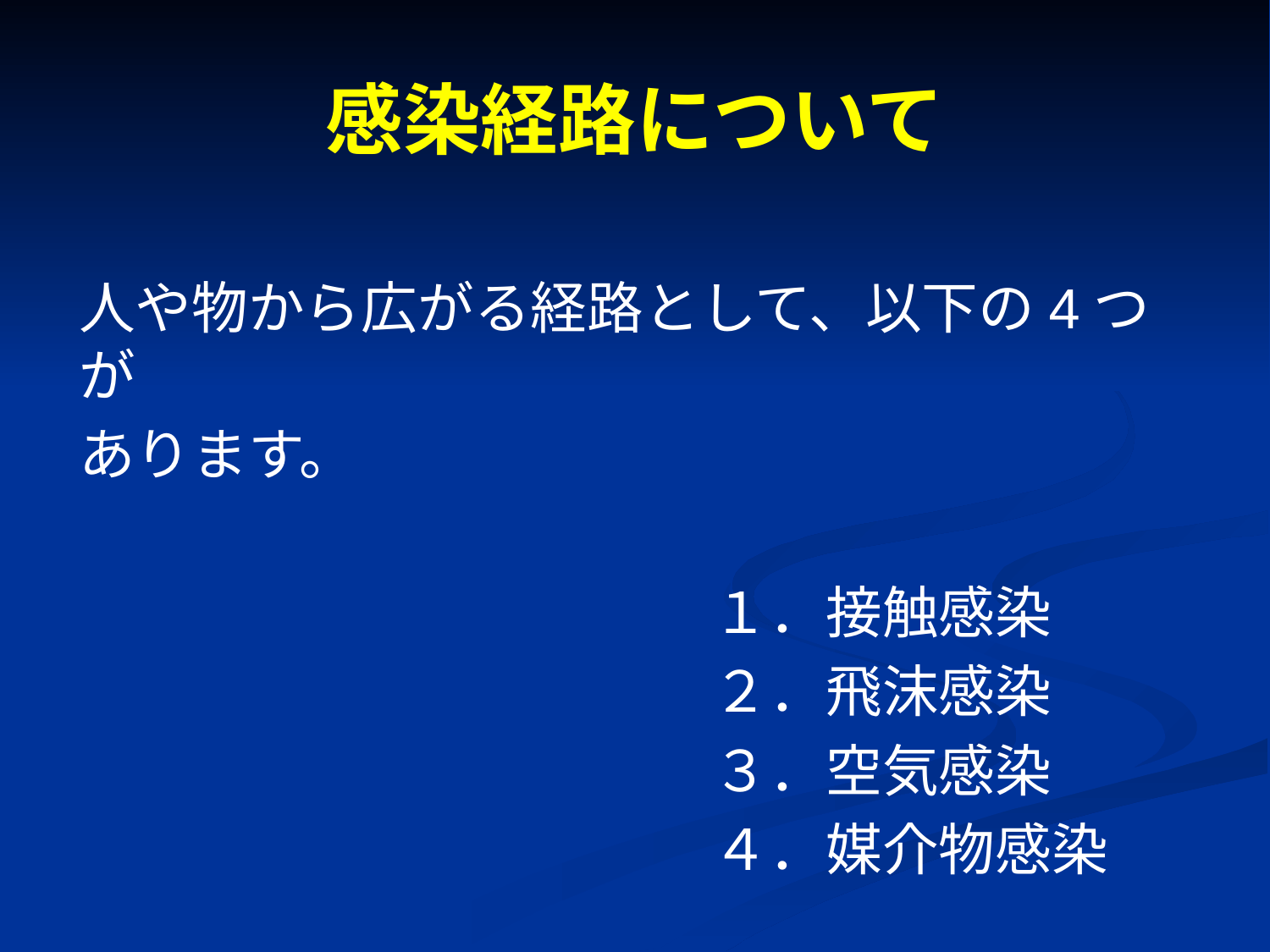

# 感染経路について
人や物から広がる経路として、以下の4つが
あります。

　　　　　　　　　　　 １．接触感染
　　　　　　　　　　　 ２．飛沫感染
　　　　　　　　　　　 ３．空気感染
　　　　　　　　　　　 ４．媒介物感染